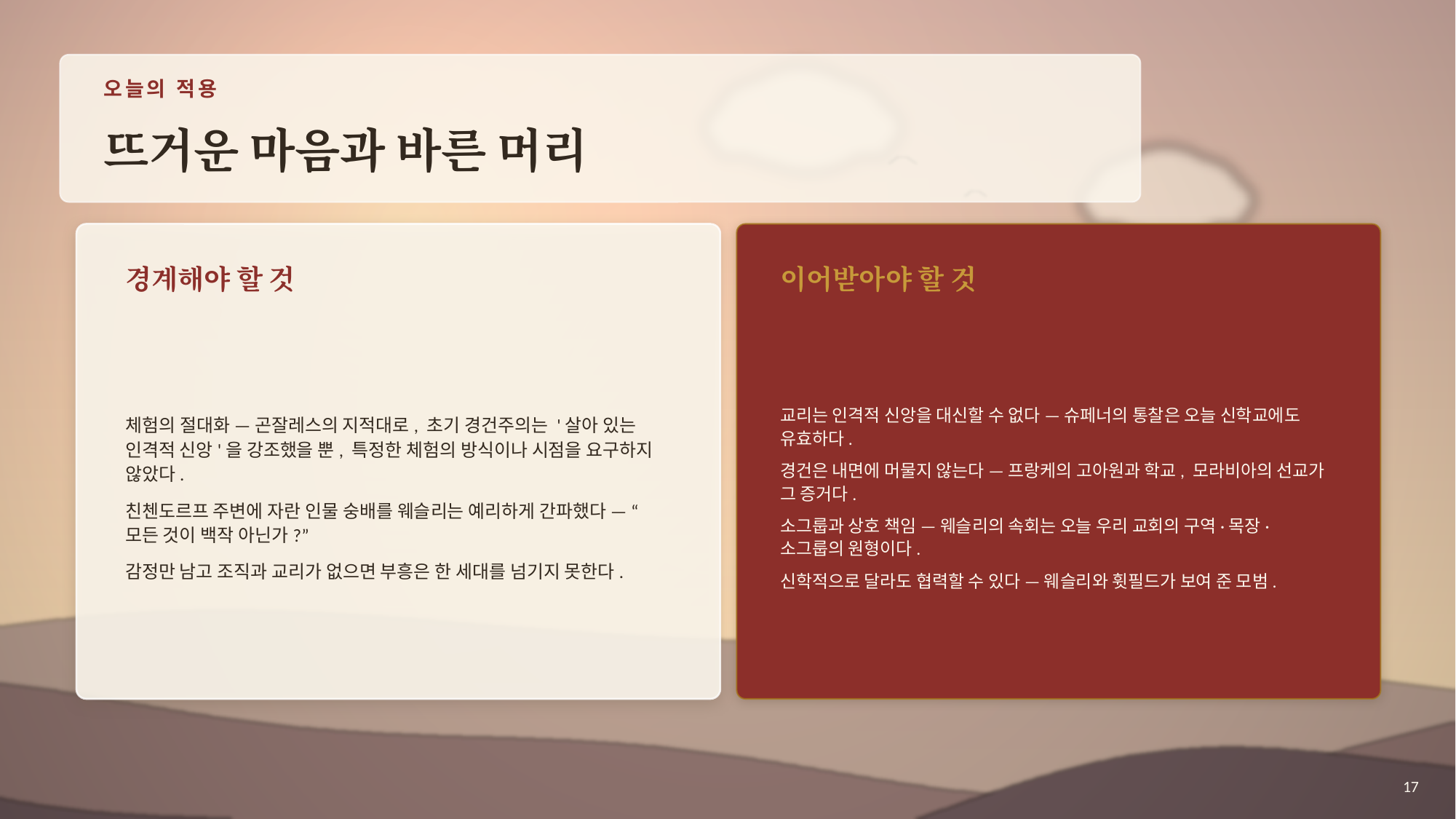

오늘의 적용
뜨거운 마음과 바른 머리

경계해야 할 것
이어받아야 할 것
체험의 절대화 — 곤잘레스의 지적대로, 초기 경건주의는 '살아 있는 인격적 신앙'을 강조했을 뿐, 특정한 체험의 방식이나 시점을 요구하지 않았다.
친첸도르프 주변에 자란 인물 숭배를 웨슬리는 예리하게 간파했다 — “모든 것이 백작 아닌가?”
감정만 남고 조직과 교리가 없으면 부흥은 한 세대를 넘기지 못한다.
교리는 인격적 신앙을 대신할 수 없다 — 슈페너의 통찰은 오늘 신학교에도 유효하다.
경건은 내면에 머물지 않는다 — 프랑케의 고아원과 학교, 모라비아의 선교가 그 증거다.
소그룹과 상호 책임 — 웨슬리의 속회는 오늘 우리 교회의 구역·목장·소그룹의 원형이다.
신학적으로 달라도 협력할 수 있다 — 웨슬리와 휫필드가 보여 준 모범.
17